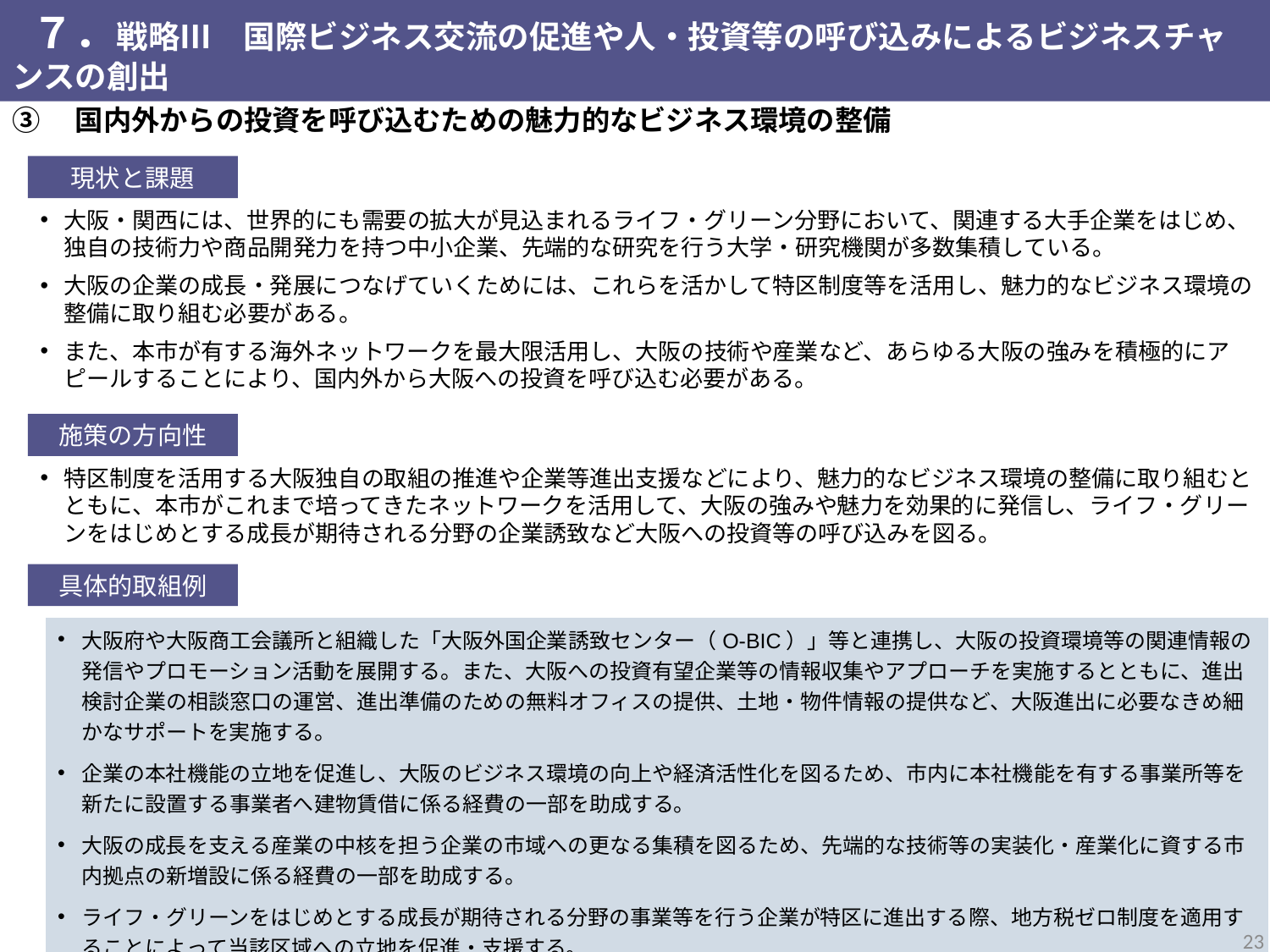

７．戦略Ⅲ　国際ビジネス交流の促進や人・投資等の呼び込みによるビジネスチャンスの創出
③　国内外からの投資を呼び込むための魅力的なビジネス環境の整備
現状と課題
大阪・関西には、世界的にも需要の拡大が見込まれるライフ・グリーン分野において、関連する大手企業をはじめ、独自の技術力や商品開発力を持つ中小企業、先端的な研究を行う大学・研究機関が多数集積している。
大阪の企業の成長・発展につなげていくためには、これらを活かして特区制度等を活用し、魅力的なビジネス環境の整備に取り組む必要がある。
また、本市が有する海外ネットワークを最大限活用し、大阪の技術や産業など、あらゆる大阪の強みを積極的にアピールすることにより、国内外から大阪への投資を呼び込む必要がある。
施策の方向性
特区制度を活用する大阪独自の取組の推進や企業等進出支援などにより、魅力的なビジネス環境の整備に取り組むとともに、本市がこれまで培ってきたネットワークを活用して、大阪の強みや魅力を効果的に発信し、ライフ・グリーンをはじめとする成長が期待される分野の企業誘致など大阪への投資等の呼び込みを図る。
具体的取組例
| 大阪府や大阪商工会議所と組織した「大阪外国企業誘致センター（O-BIC）」等と連携し、大阪の投資環境等の関連情報の発信やプロモーション活動を展開する。また、大阪への投資有望企業等の情報収集やアプローチを実施するとともに、進出検討企業の相談窓口の運営、進出準備のための無料オフィスの提供、土地・物件情報の提供など、大阪進出に必要なきめ細かなサポートを実施する。 企業の本社機能の立地を促進し、大阪のビジネス環境の向上や経済活性化を図るため、市内に本社機能を有する事業所等を新たに設置する事業者へ建物賃借に係る経費の一部を助成する。 大阪の成長を支える産業の中核を担う企業の市域への更なる集積を図るため、先端的な技術等の実装化・産業化に資する市内拠点の新増設に係る経費の一部を助成する。 ライフ・グリーンをはじめとする成長が期待される分野の事業等を行う企業が特区に進出する際、地方税ゼロ制度を適用することによって当該区域への立地を促進・支援する。 国家戦略特区や総合特区制度による規制緩和、規制の特例措置、税制支援や金融支援等を活用することにより、大阪の強みを活かした魅力的なビジネス環境の整備を図る。 |
| --- |
23